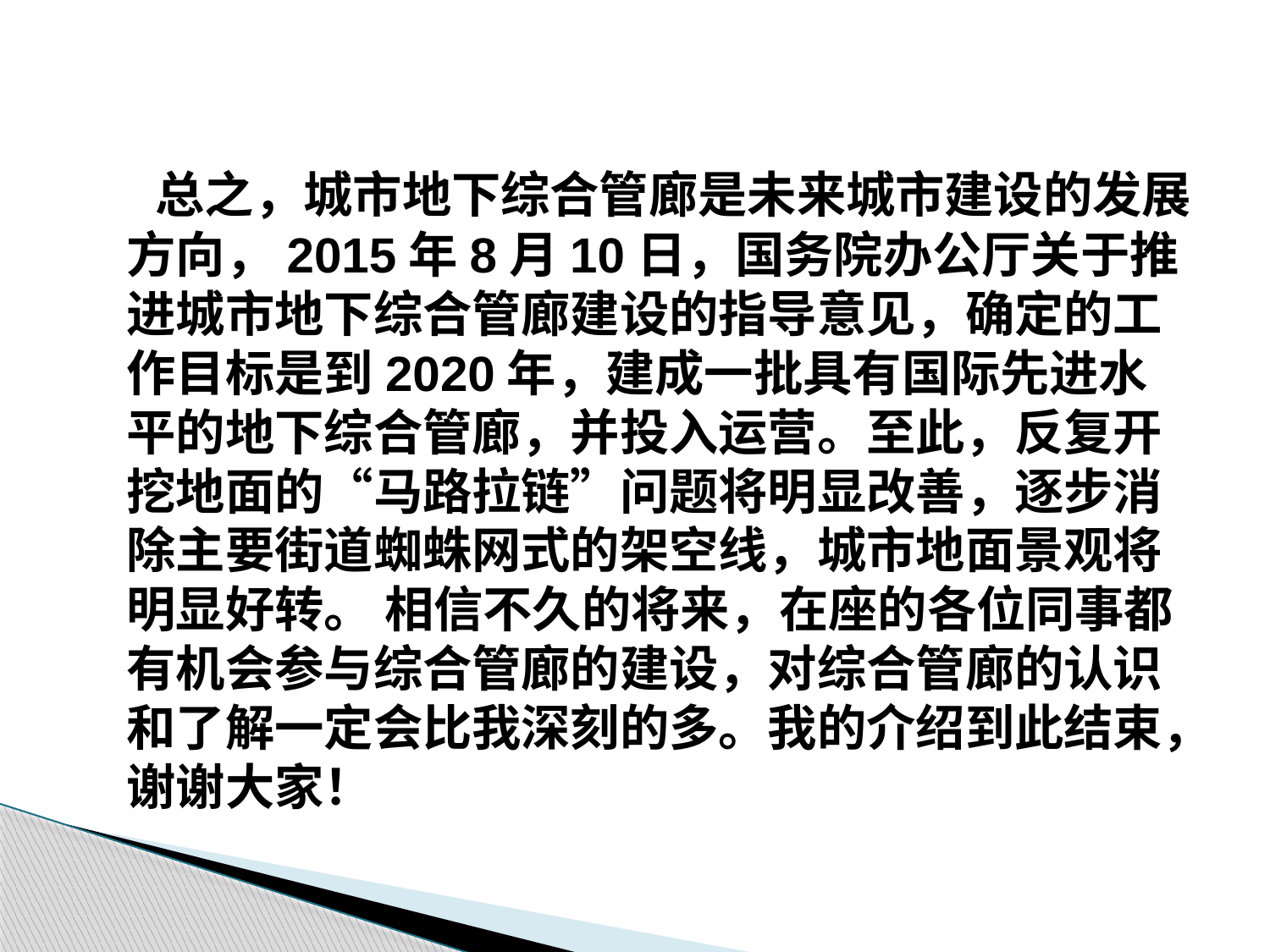

总之，城市地下综合管廊是未来城市建设的发展方向，2015年8月10日，国务院办公厅关于推进城市地下综合管廊建设的指导意见，确定的工作目标是到2020年，建成一批具有国际先进水平的地下综合管廊，并投入运营。至此，反复开挖地面的“马路拉链”问题将明显改善，逐步消除主要街道蜘蛛网式的架空线，城市地面景观将明显好转。 相信不久的将来，在座的各位同事都有机会参与综合管廊的建设，对综合管廊的认识和了解一定会比我深刻的多。我的介绍到此结束，谢谢大家！